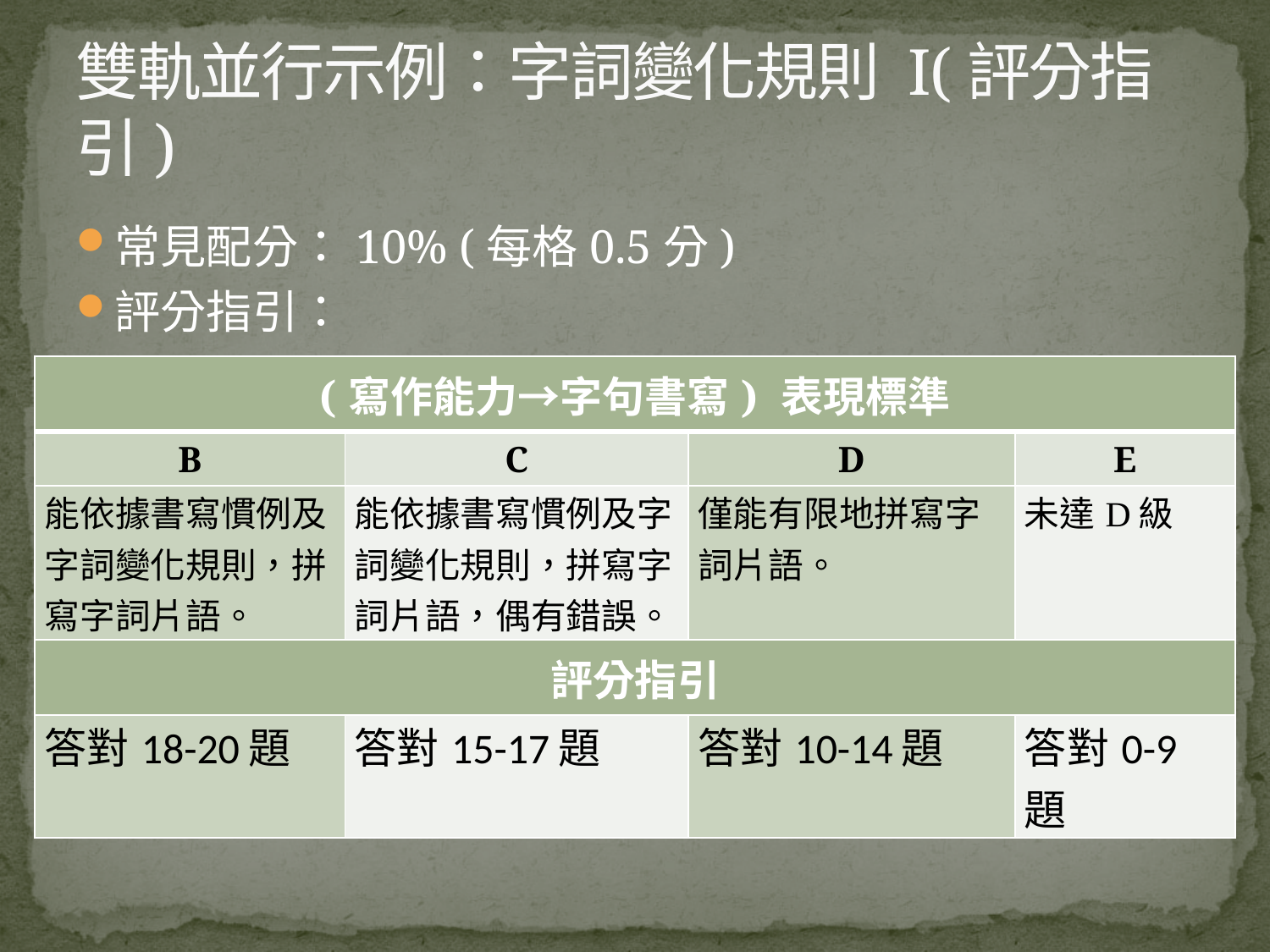

# 雙軌並行示例：字詞變化規則 I(評分指引)
常見配分：10% (每格0.5分)
評分指引：

| (寫作能力→字句書寫) 表現標準 |  |  |  |
| --- | --- | --- | --- |
| B | C | D | E |
| 能依據書寫慣例及字詞變化規則，拼寫字詞片語。 | 能依據書寫慣例及字詞變化規則，拼寫字詞片語，偶有錯誤。 | 僅能有限地拼寫字詞片語。 | 未達D級 |
| 評分指引 |  |  |  |
| 答對18-20題 | 答對15-17題 | 答對10-14題 | 答對0-9題 |